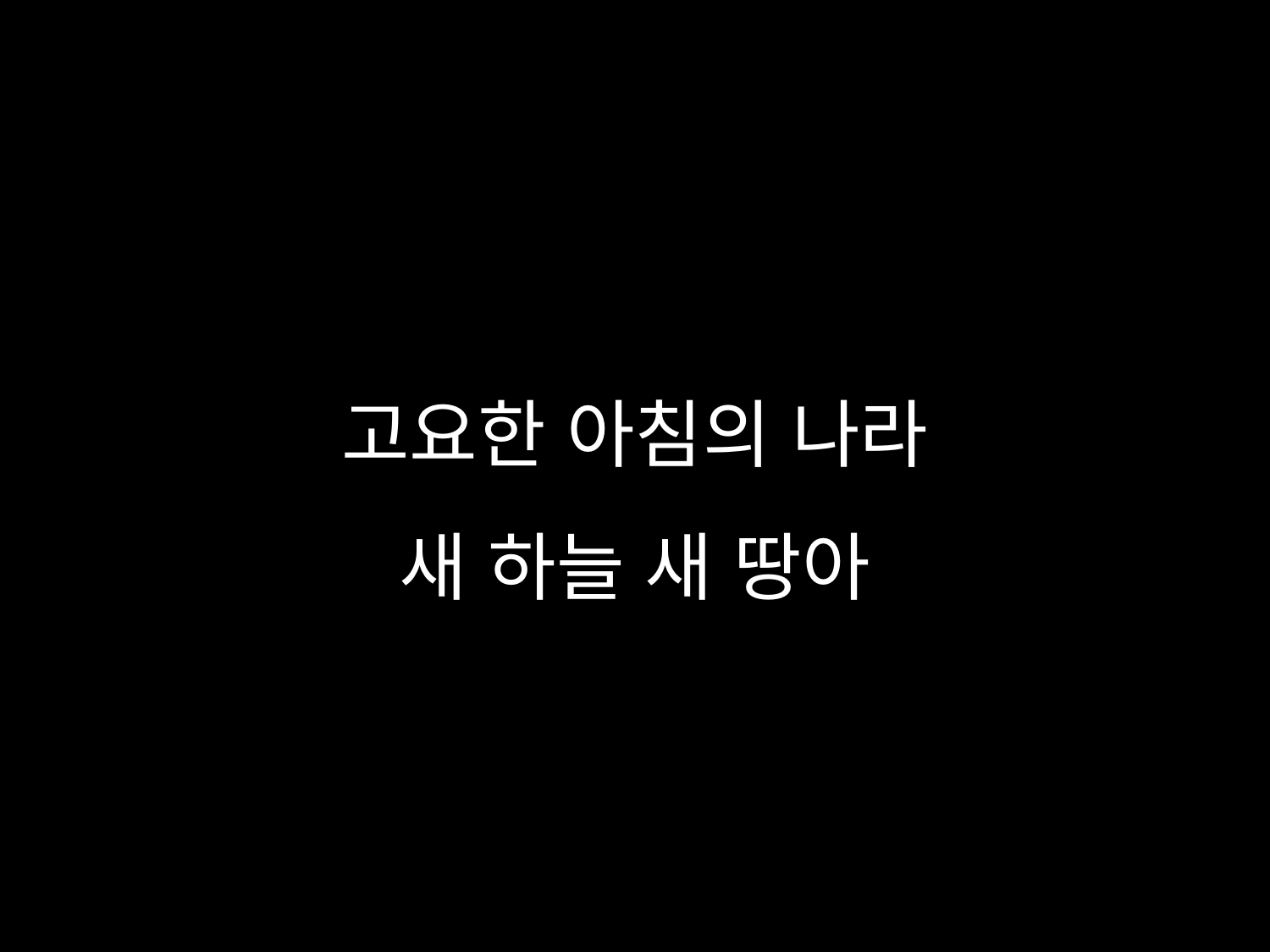

# 고요한 아침의 나라 새 하늘 새 땅아